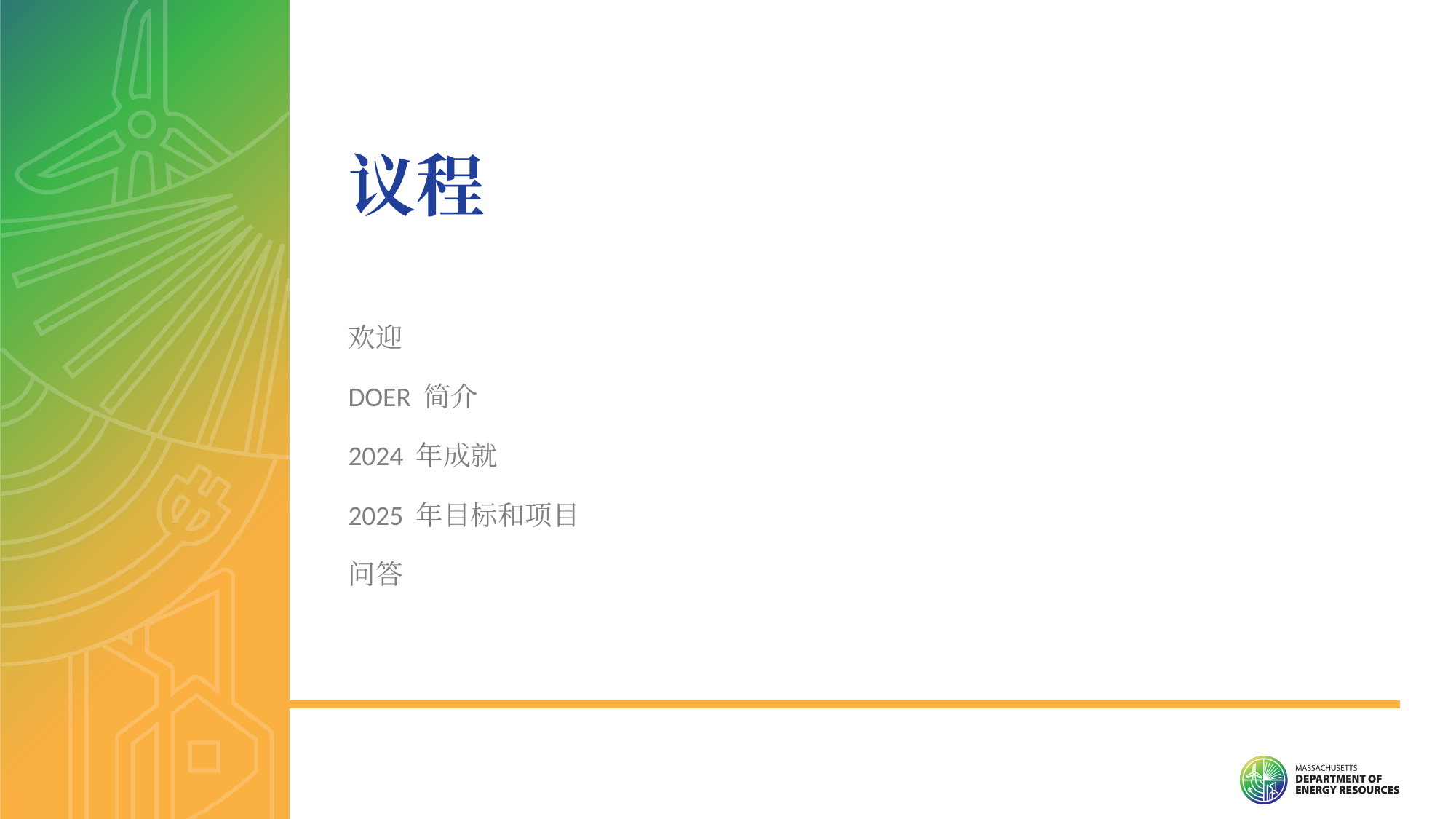

议程

欢迎

DOER 简介

2024 年成就

2025 年目标和项目

问答